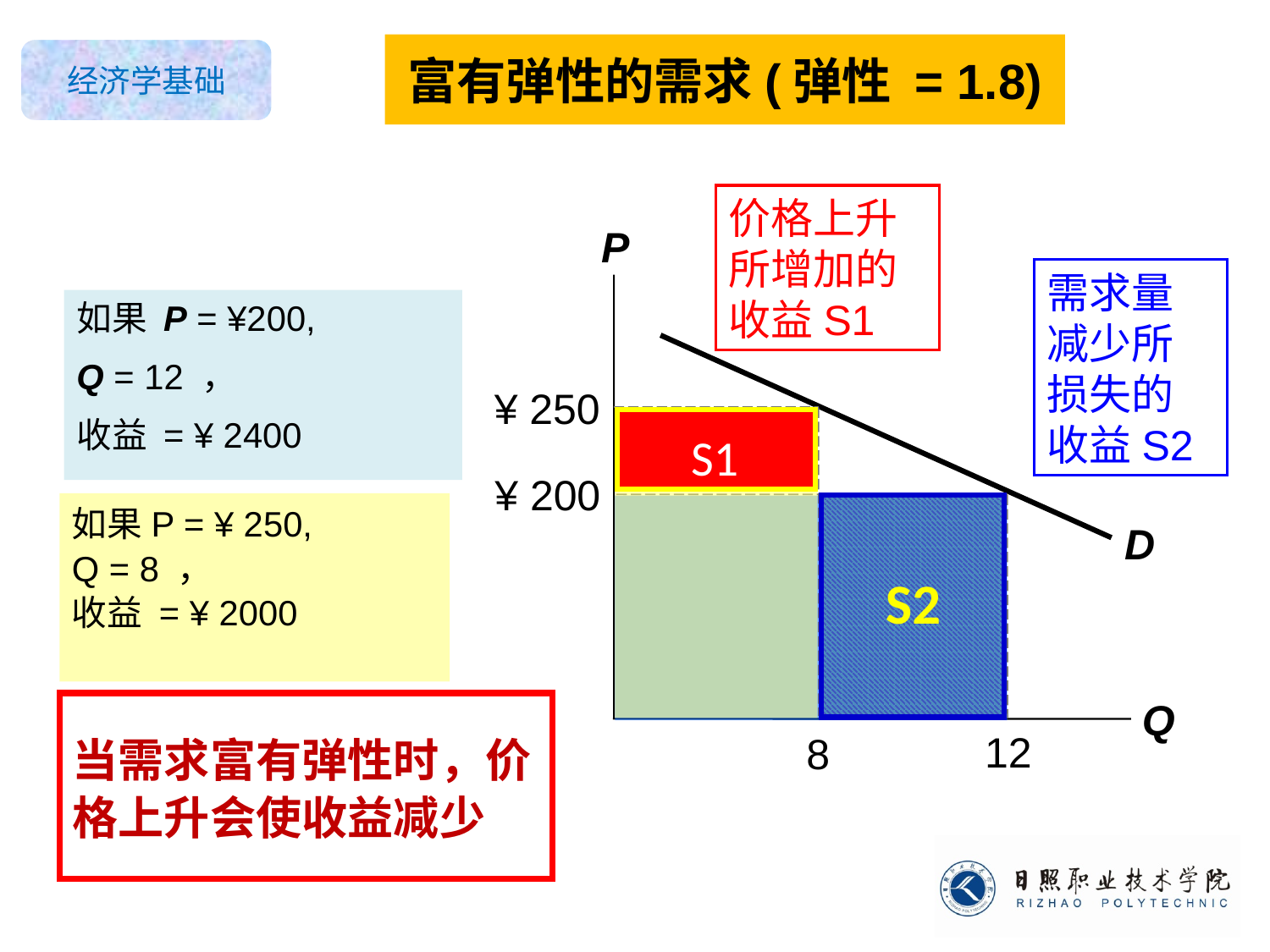

富有弹性的需求(弹性 = 1.8)
0
价格上升所增加的收益S1
P

Q
需求量减少所损失的收益S2
如果 P = ¥200,
Q = 12 ，
收益 = ¥ 2400
¥ 200

12

D
¥ 250

8

如果P = ¥ 250,
Q = 8 ，
收益 = ¥ 2000

S1

S2
当需求富有弹性时，价格上升会使收益减少